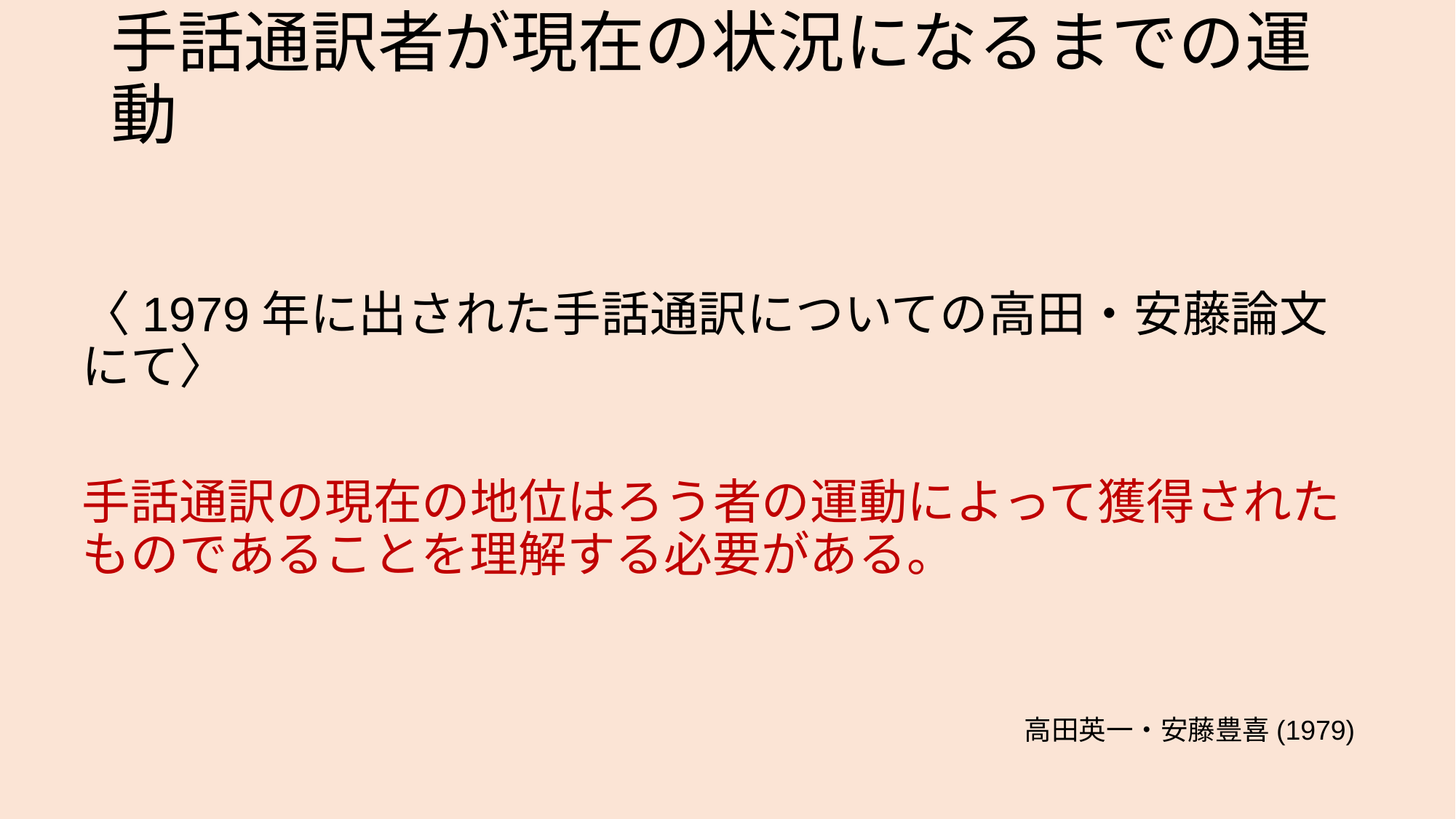

# 手話通訳者が現在の状況になるまでの運動
〈1979年に出された手話通訳についての高田・安藤論文にて〉

手話通訳の現在の地位はろう者の運動によって獲得されたものであることを理解する必要がある。
高田英一・安藤豊喜(1979)